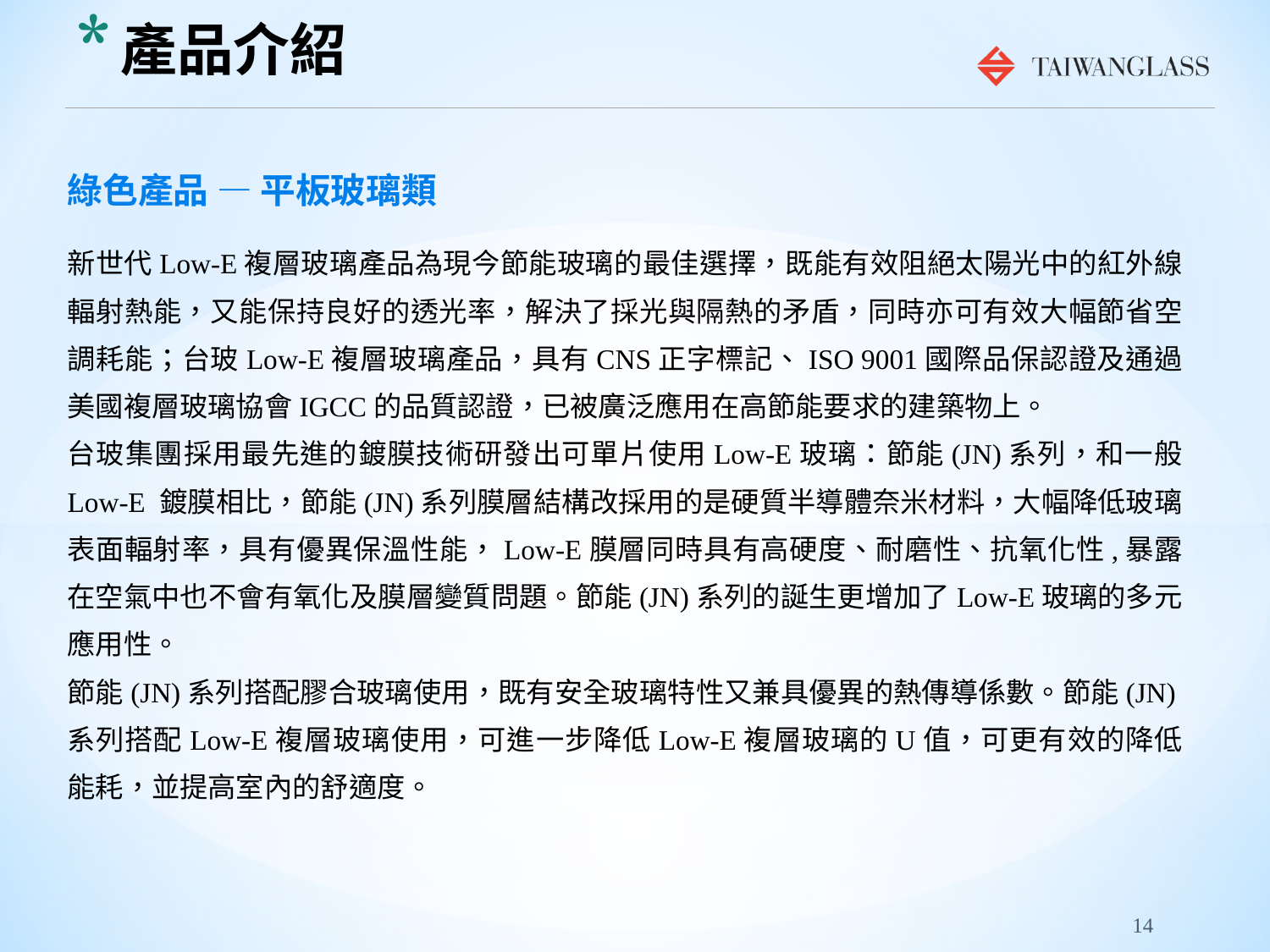

# 產品介紹
綠色產品 — 平板玻璃類
新世代Low-E複層玻璃產品為現今節能玻璃的最佳選擇，既能有效阻絕太陽光中的紅外線輻射熱能，又能保持良好的透光率，解決了採光與隔熱的矛盾，同時亦可有效大幅節省空調耗能；台玻Low-E複層玻璃產品，具有CNS正字標記、ISO 9001國際品保認證及通過美國複層玻璃協會IGCC的品質認證，已被廣泛應用在高節能要求的建築物上。
台玻集團採用最先進的鍍膜技術研發出可單片使用Low-E玻璃：節能(JN)系列，和一般 Low-E 鍍膜相比，節能(JN)系列膜層結構改採用的是硬質半導體奈米材料，大幅降低玻璃表面輻射率，具有優異保溫性能，Low-E膜層同時具有高硬度、耐磨性、抗氧化性,暴露在空氣中也不會有氧化及膜層變質問題。節能(JN)系列的誕生更增加了Low-E玻璃的多元應用性。
節能(JN)系列搭配膠合玻璃使用，既有安全玻璃特性又兼具優異的熱傳導係數。節能(JN)系列搭配Low-E複層玻璃使用，可進一步降低Low-E複層玻璃的U值，可更有效的降低能耗，並提高室內的舒適度。
14